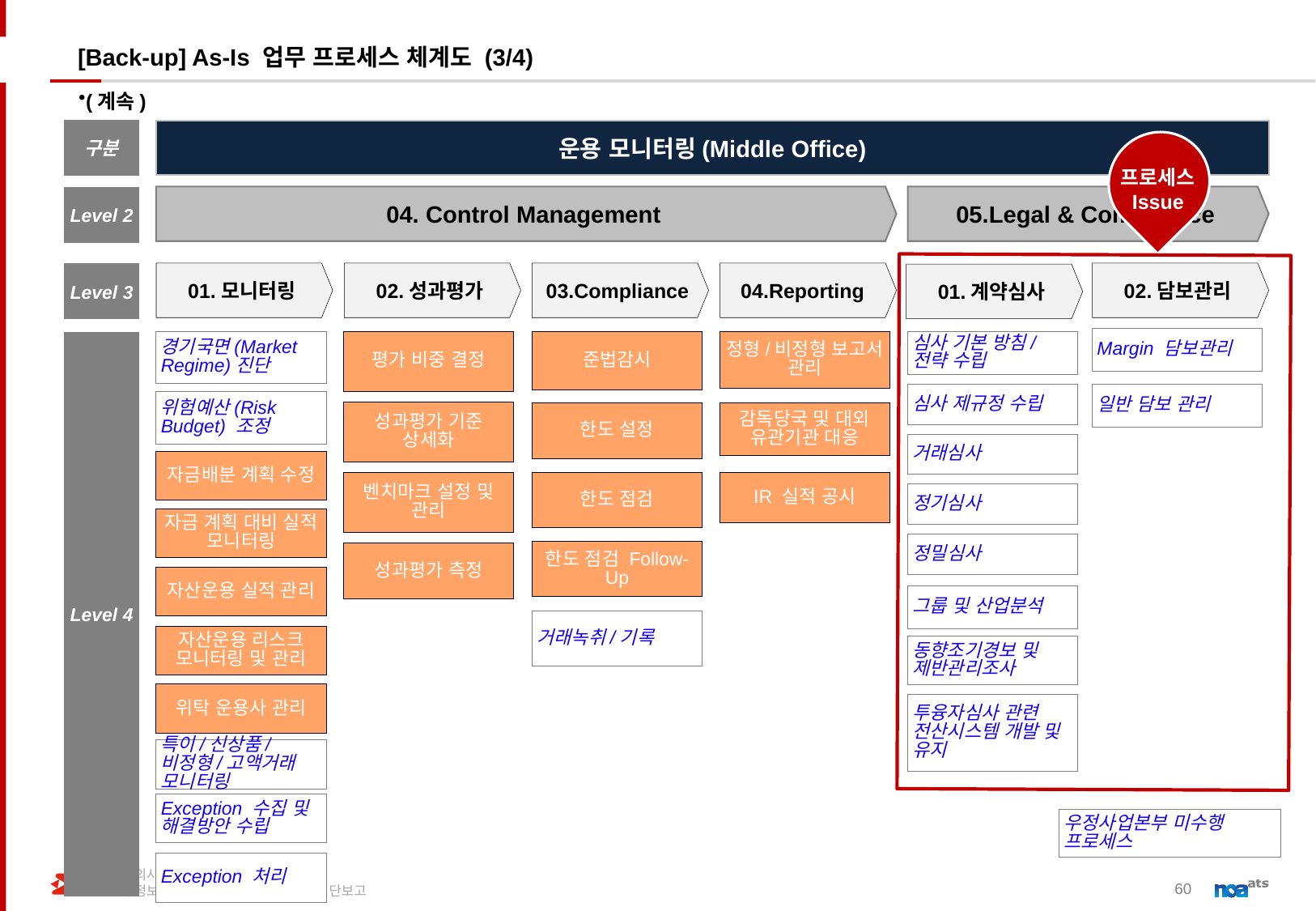

# [Back-up] As-Is 업무 프로세스 체계도 (3/4)
(계속)

구분
운용 모니터링(Middle Office)

프로세스 Issue
04. Control Management
05.Legal & Compliance
Level 2
01.모니터링
02.성과평가
03.Compliance
04.Reporting
02.담보관리
Level 3
01.계약심사

Margin 담보관리
준법감시
정형/비정형 보고서 관리
심사 기본 방침/전략 수립
평가 비중 결정
경기국면(Market Regime)진단
Level 4
심사 제규정 수립
일반 담보 관리
위험예산(Risk Budget) 조정
성과평가 기준 상세화
한도 설정
감독당국 및 대외 유관기관 대응
거래심사
자금배분 계획 수정
벤치마크 설정 및 관리
한도 점검
IR 실적 공시
정기심사
자금 계획 대비 실적 모니터링
정밀심사
한도 점검 Follow-Up
성과평가 측정
자산운용 실적 관리
그룹 및 산업분석
거래녹취/기록
자산운용 리스크 모니터링 및 관리
동향조기경보 및 제반관리조사
위탁 운용사 관리
투융자심사 관련 전산시스템 개발 및 유지
특이/신상품/비정형/고액거래 모니터링
Exception 수집 및 해결방안 수립
우정사업본부 미수행 프로세스
Exception 처리